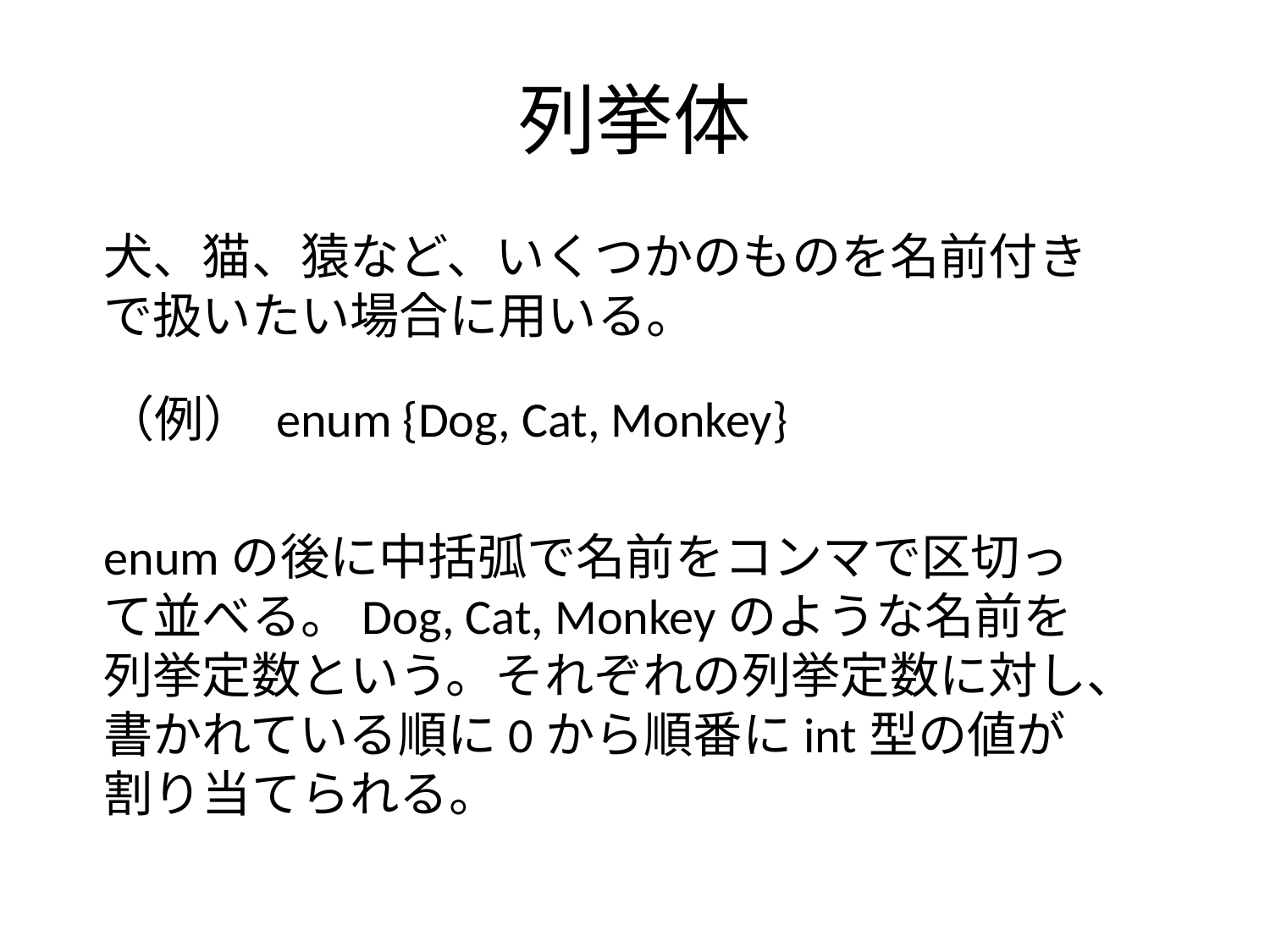

# 列挙体
犬、猫、猿など、いくつかのものを名前付きで扱いたい場合に用いる。
 （例） enum {Dog, Cat, Monkey}
enumの後に中括弧で名前をコンマで区切って並べる。Dog, Cat, Monkeyのような名前を列挙定数という。それぞれの列挙定数に対し、書かれている順に0から順番にint型の値が割り当てられる。